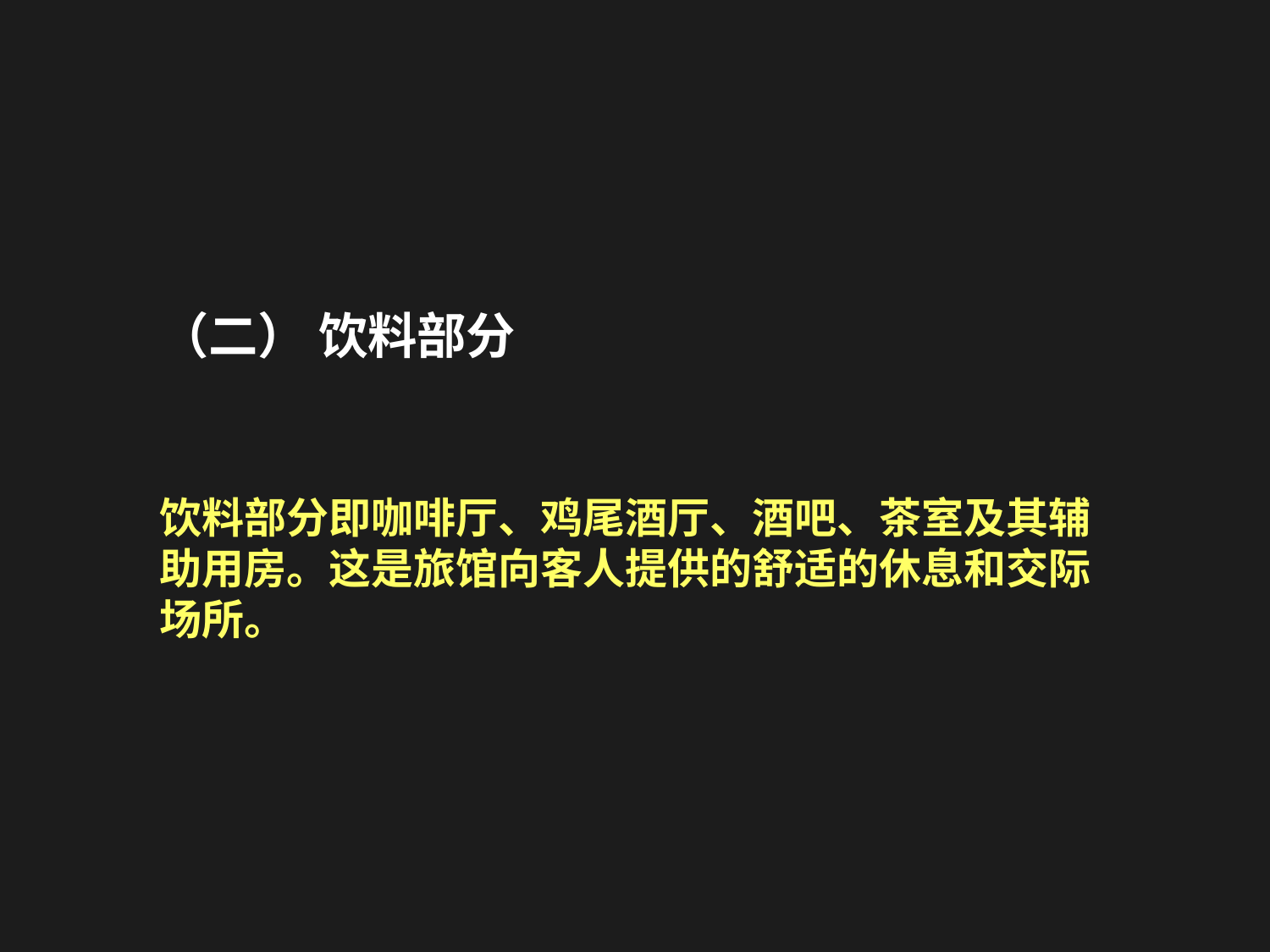

（二） 饮料部分

饮料部分即咖啡厅、鸡尾酒厅、酒吧、茶室及其辅助用房。这是旅馆向客人提供的舒适的休息和交际场所。